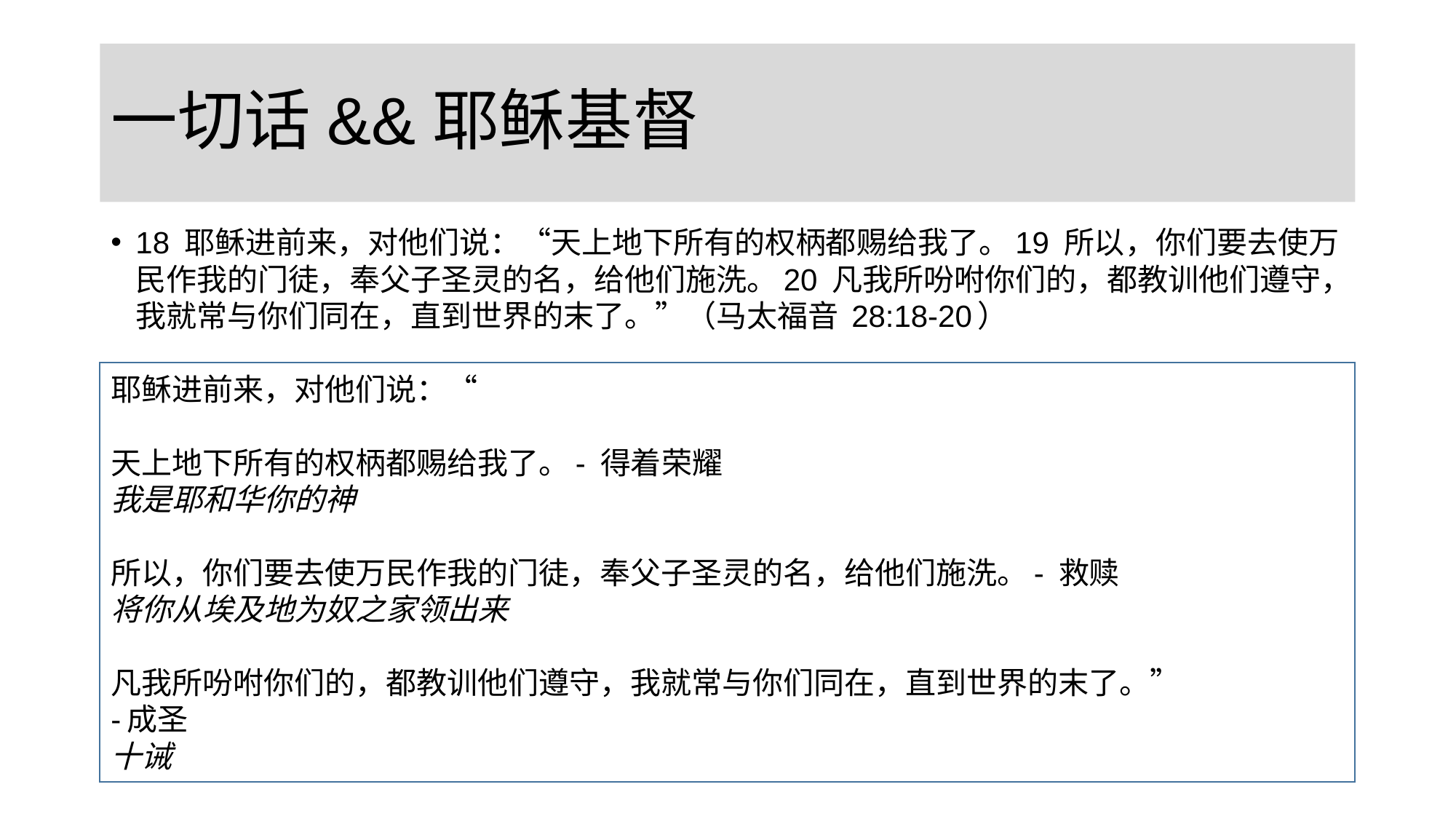

# 一切话&&耶稣基督
18 耶稣进前来，对他们说：“天上地下所有的权柄都赐给我了。19 所以，你们要去使万民作我的门徒，奉父子圣灵的名，给他们施洗。20 凡我所吩咐你们的，都教训他们遵守，我就常与你们同在，直到世界的末了。”（马太福音 28:18-20）

耶稣进前来，对他们说：“

天上地下所有的权柄都赐给我了。- 得着荣耀
我是耶和华你的神

所以，你们要去使万民作我的门徒，奉父子圣灵的名，给他们施洗。- 救赎
将你从埃及地为奴之家领出来

凡我所吩咐你们的，都教训他们遵守，我就常与你们同在，直到世界的末了。”
-成圣
十诫